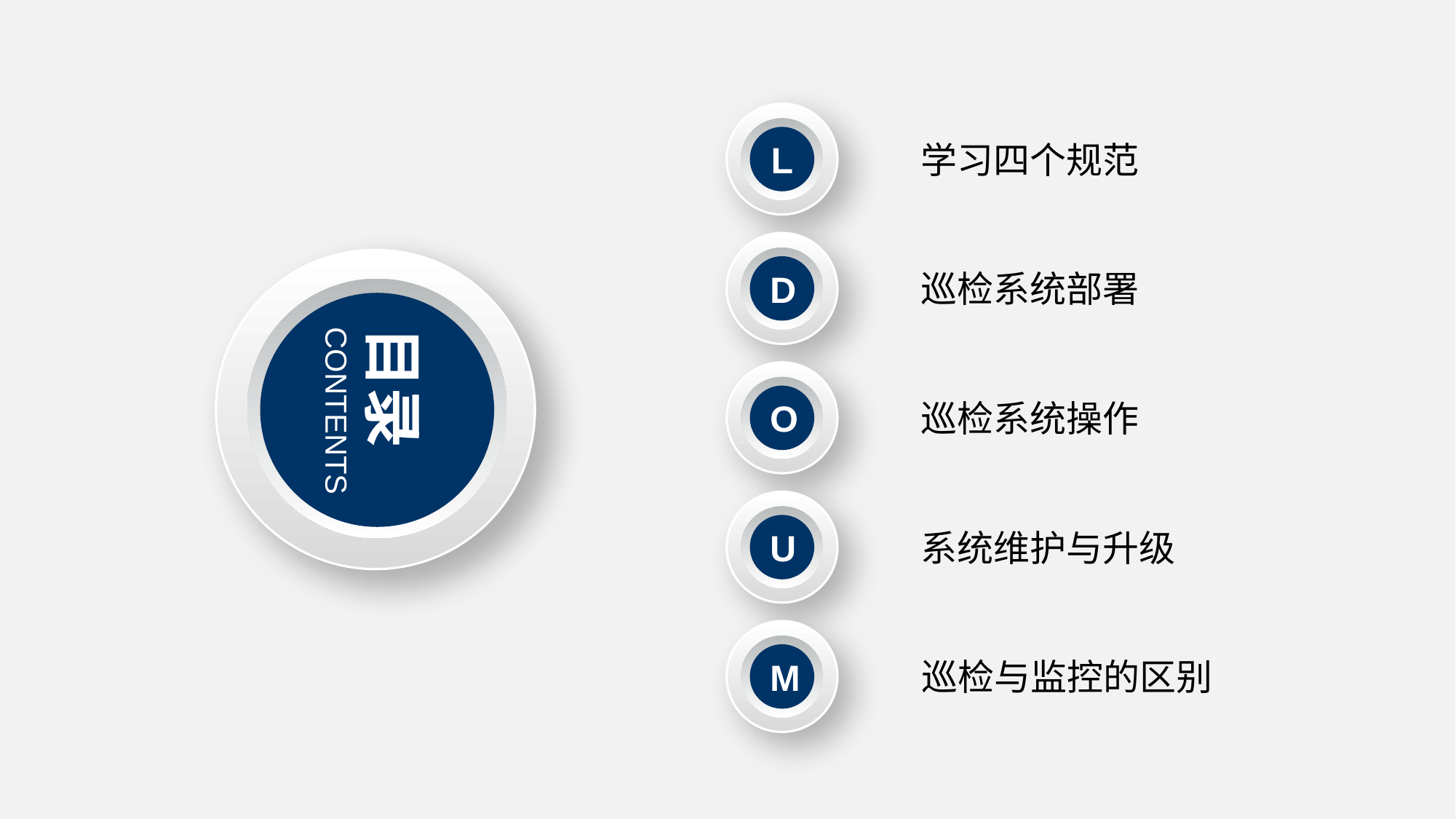

L
学习四个规范

D

目录
CONTENTS
巡检系统部署

O
巡检系统操作

U
系统维护与升级

M
巡检与监控的区别